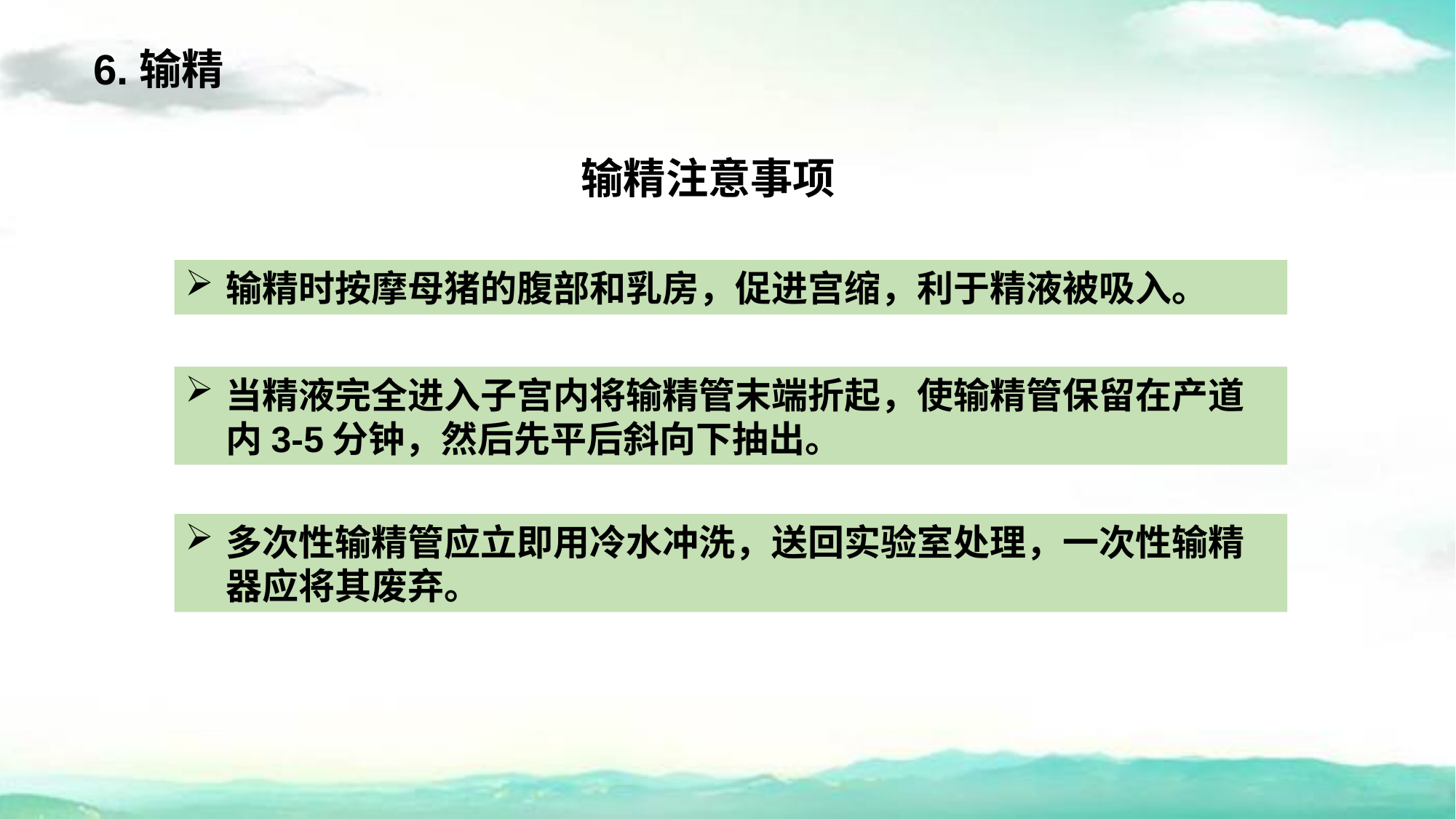

6.输精
输精注意事项
输精时按摩母猪的腹部和乳房，促进宫缩，利于精液被吸入。
当精液完全进入子宫内将输精管末端折起，使输精管保留在产道内3-5分钟，然后先平后斜向下抽出。
多次性输精管应立即用冷水冲洗，送回实验室处理，一次性输精器应将其废弃。